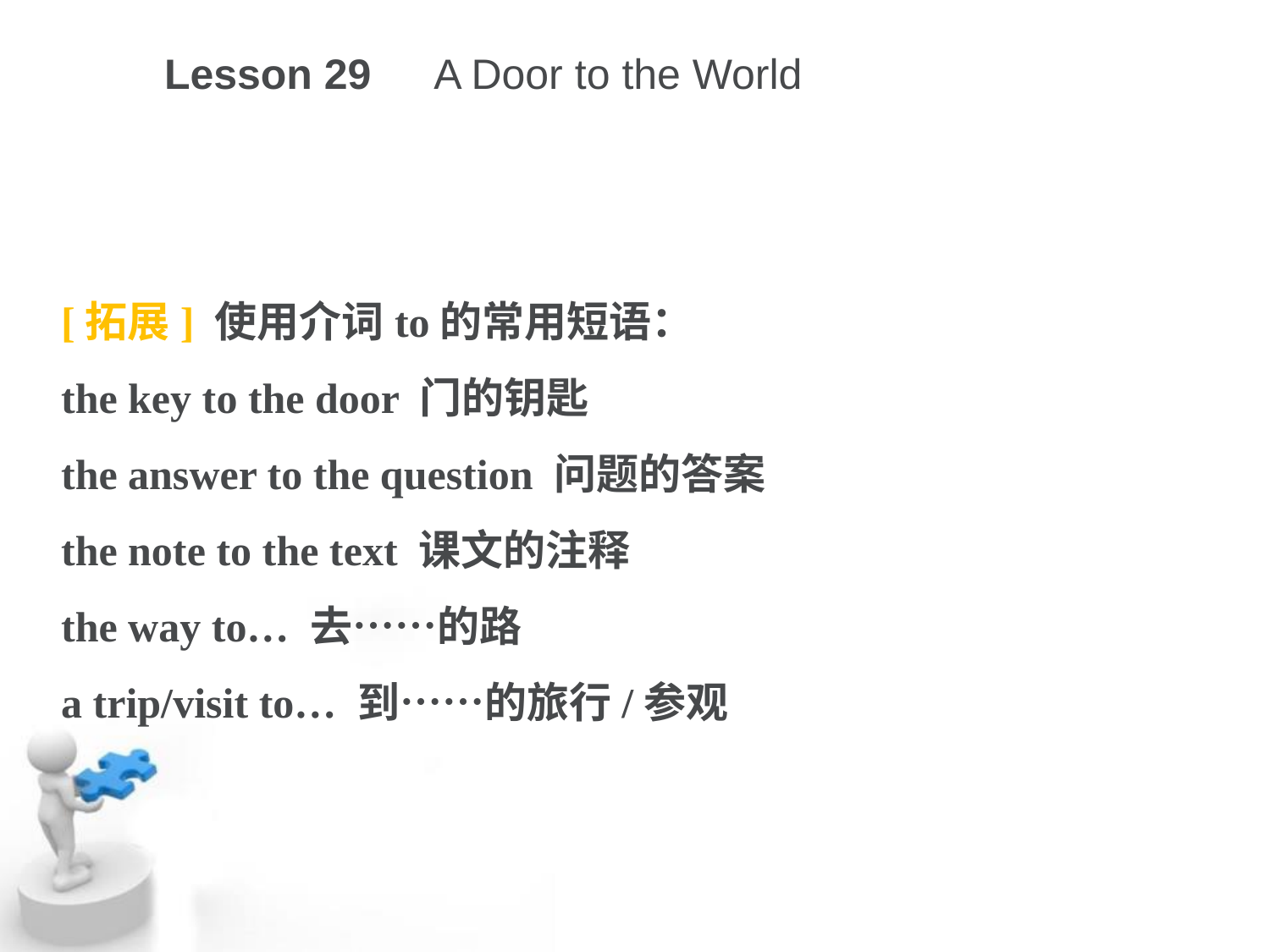

Lesson 29　A Door to the World
[拓展] 使用介词to的常用短语：
the key to the door 门的钥匙
the answer to the question 问题的答案
the note to the text 课文的注释
the way to… 去……的路
a trip/visit to… 到……的旅行/参观